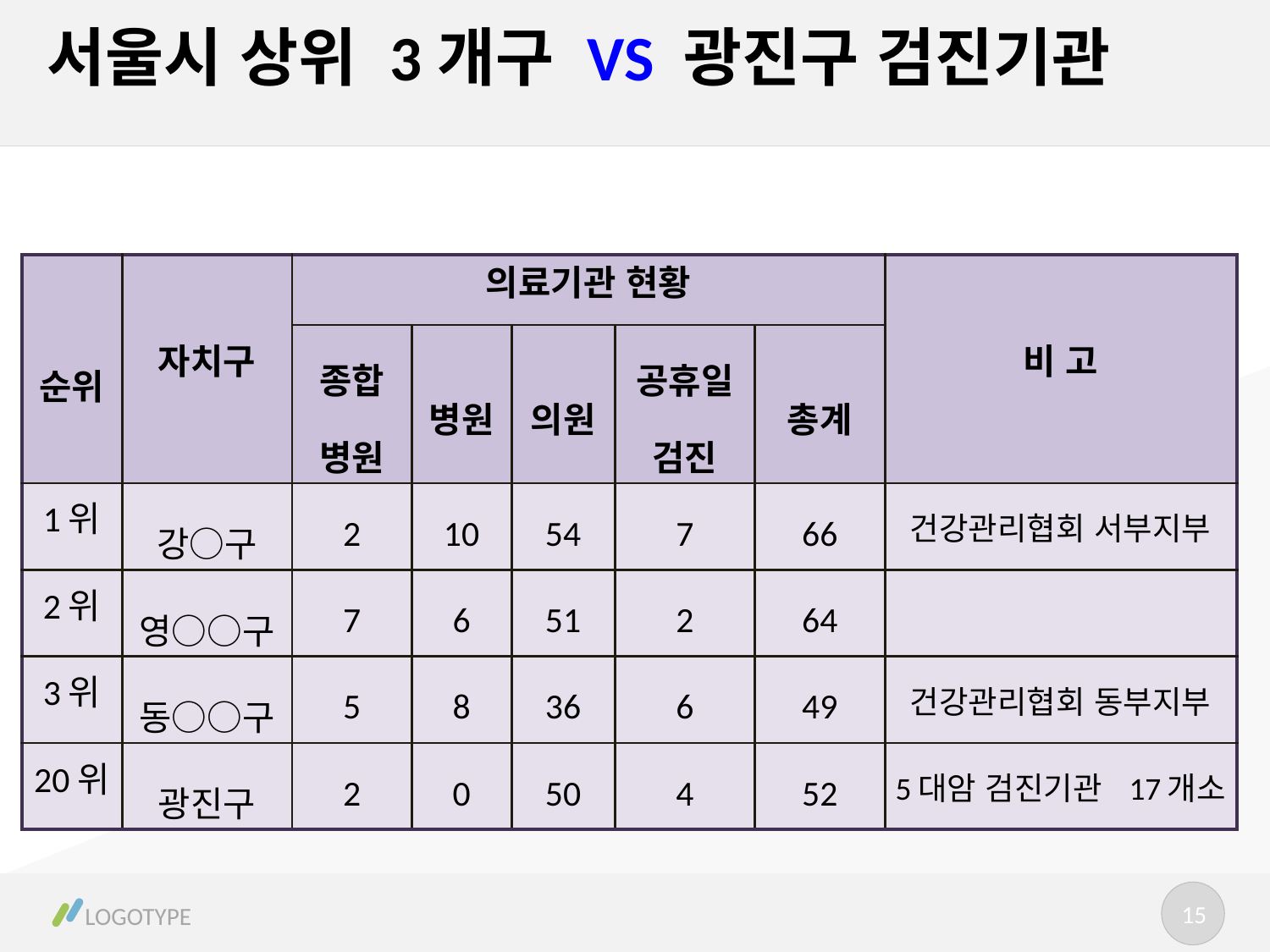

# 서울시 상위 3개구 VS 광진구 검진기관
| 순위 | 자치구 | 의료기관 현황 |  |  |  |  | 비 고 |
| --- | --- | --- | --- | --- | --- | --- | --- |
|  |  | 종합 병원 | 병원 | 의원 | 공휴일 검진 | 총계 |  |
| 1위 | 강○구 | 2 | 10 | 54 | 7 | 66 | 건강관리협회 서부지부 |
| 2위 | 영○○구 | 7 | 6 | 51 | 2 | 64 |  |
| 3위 | 동○○구 | 5 | 8 | 36 | 6 | 49 | 건강관리협회 동부지부 |
| 20위 | 광진구 | 2 | 0 | 50 | 4 | 52 | 5대암 검진기관 17개소 |